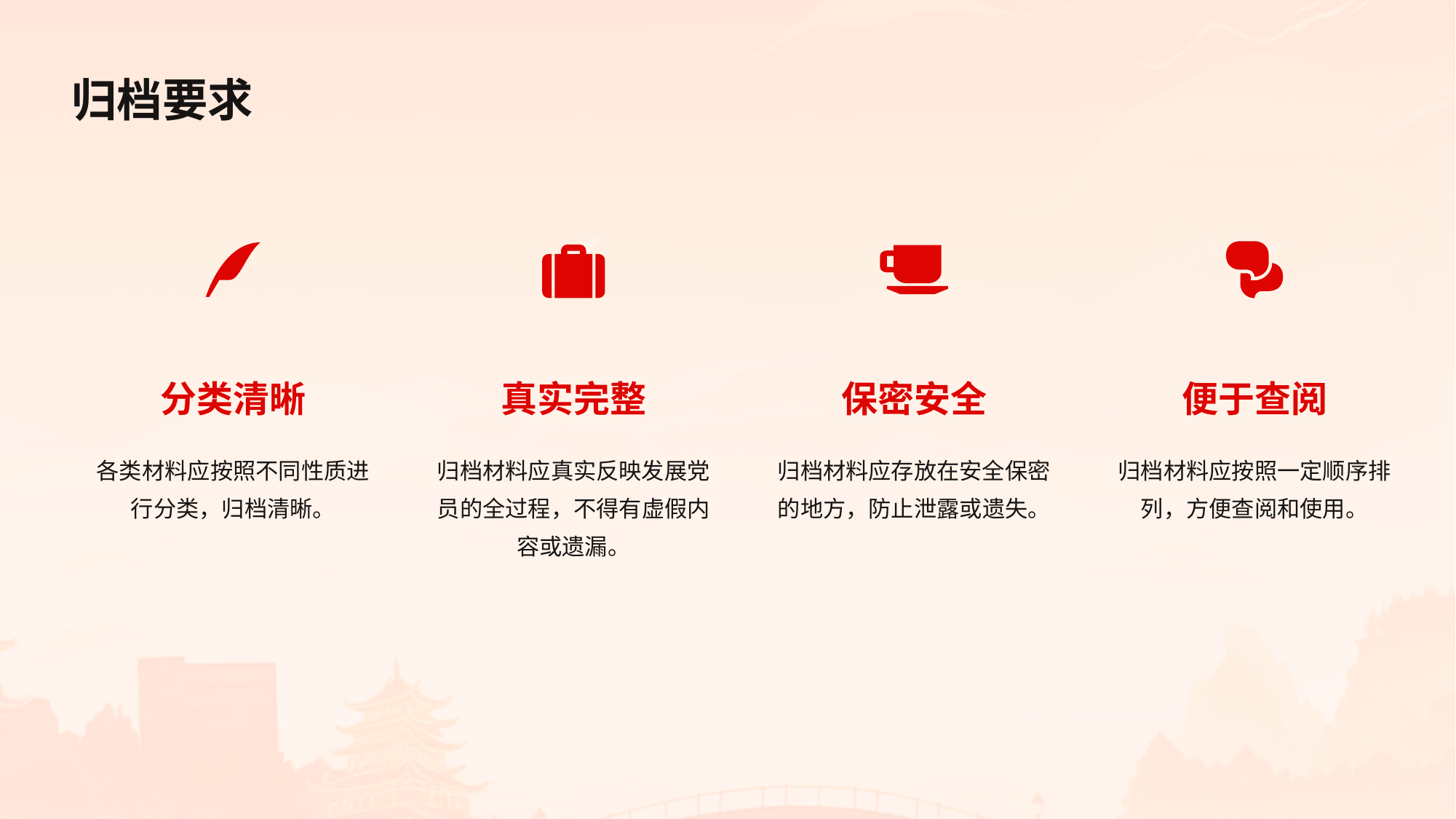

归档要求

分类清晰
真实完整
保密安全
便于查阅
各类材料应按照不同性质进行分类，归档清晰。
归档材料应真实反映发展党员的全过程，不得有虚假内容或遗漏。
归档材料应存放在安全保密的地方，防止泄露或遗失。
归档材料应按照一定顺序排列，方便查阅和使用。